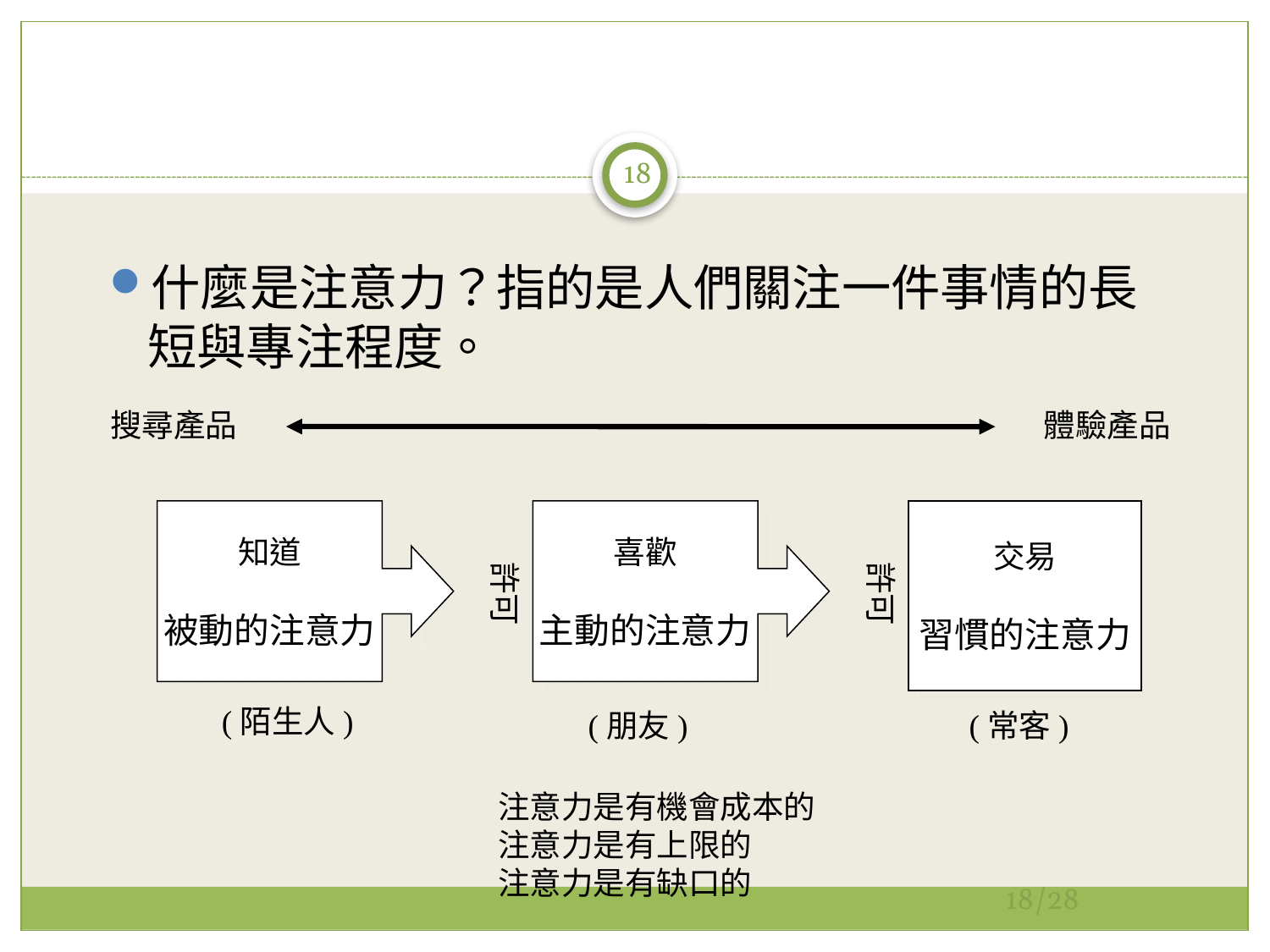

#
18
什麼是注意力？指的是人們關注一件事情的長短與專注程度。
搜尋產品
體驗產品

知道

被動的注意力
喜歡

主動的注意力

交易

習慣的注意力

許可
許可
(陌生人)
(朋友)
(常客)
注意力是有機會成本的
注意力是有上限的
注意力是有缺口的
18/28